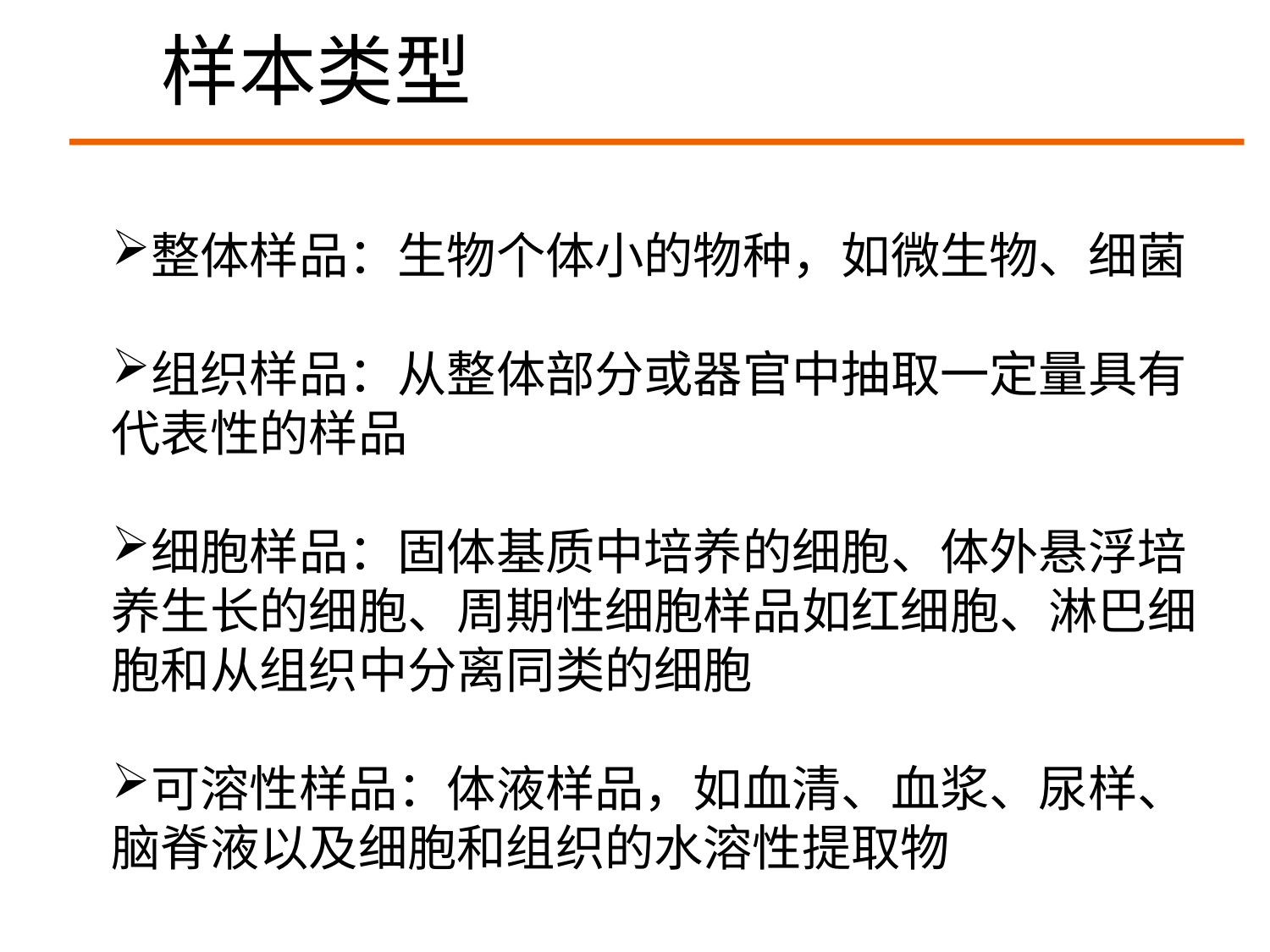

样本类型

整体样品：生物个体小的物种，如微生物、细菌

组织样品：从整体部分或器官中抽取一定量具有代表性的样品

细胞样品：固体基质中培养的细胞、体外悬浮培养生长的细胞、周期性细胞样品如红细胞、淋巴细胞和从组织中分离同类的细胞

可溶性样品：体液样品，如血清、血浆、尿样、脑脊液以及细胞和组织的水溶性提取物